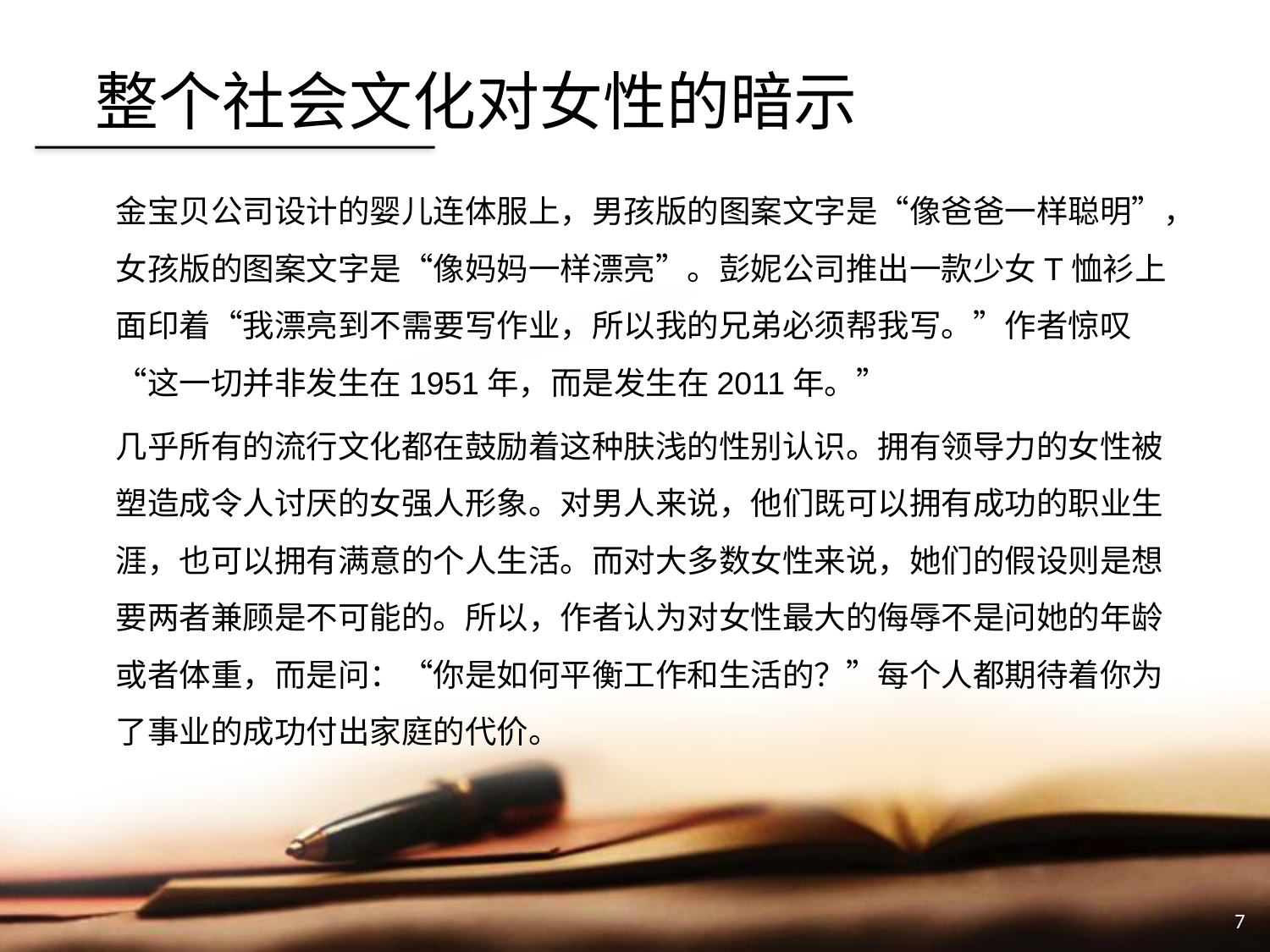

# 整个社会文化对女性的暗示

金宝贝公司设计的婴儿连体服上，男孩版的图案文字是“像爸爸一样聪明”，女孩版的图案文字是“像妈妈一样漂亮”。彭妮公司推出一款少女T恤衫上面印着“我漂亮到不需要写作业，所以我的兄弟必须帮我写。”作者惊叹“这一切并非发生在1951年，而是发生在2011年。”
几乎所有的流行文化都在鼓励着这种肤浅的性别认识。拥有领导力的女性被塑造成令人讨厌的女强人形象。对男人来说，他们既可以拥有成功的职业生涯，也可以拥有满意的个人生活。而对大多数女性来说，她们的假设则是想要两者兼顾是不可能的。所以，作者认为对女性最大的侮辱不是问她的年龄或者体重，而是问：“你是如何平衡工作和生活的？”每个人都期待着你为了事业的成功付出家庭的代价。